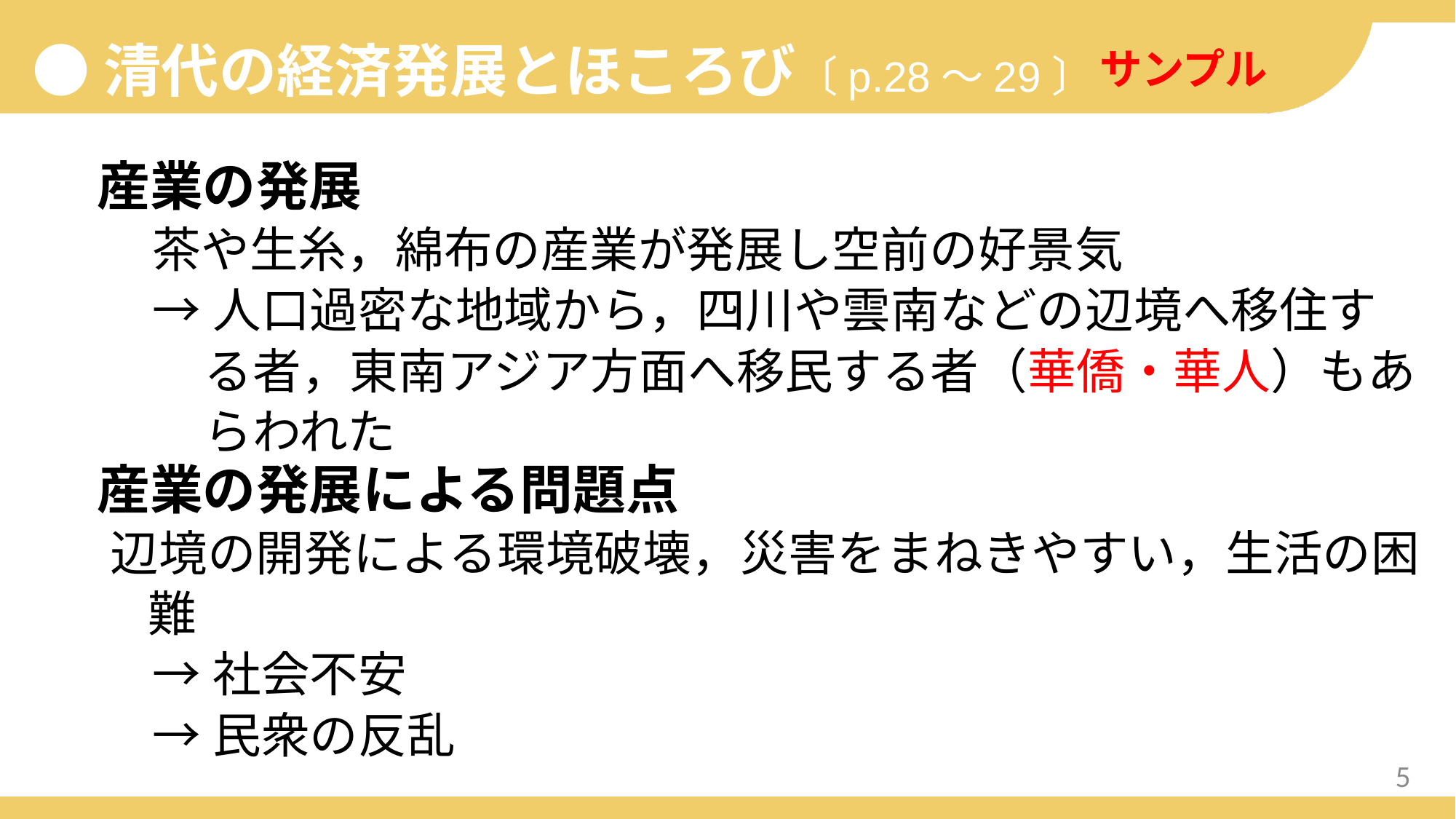

サンプル
●清代の経済発展とほころび〔p.28〜29〕
産業の発展
茶や生糸，綿布の産業が発展し空前の好景気
→人口過密な地域から，四川や雲南などの辺境へ移住する者，東南アジア方面へ移民する者（華僑・華人）もあらわれた
産業の発展による問題点
辺境の開発による環境破壊，災害をまねきやすい，生活の困難
→社会不安
→民衆の反乱